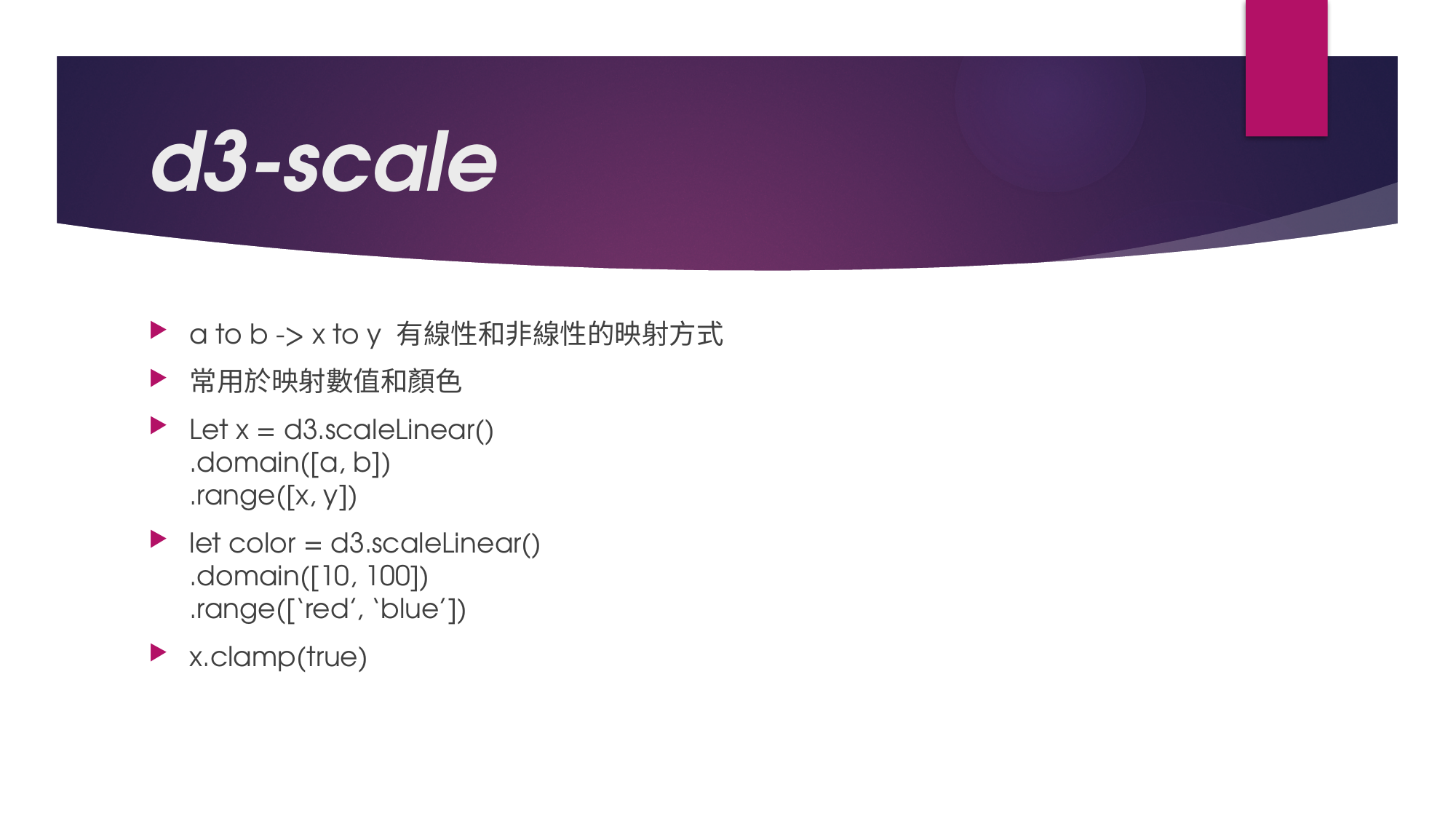

# d3-scale
a to b -> x to y 有線性和非線性的映射方式
常用於映射數值和顏色
Let x = d3.scaleLinear()
.domain([a, b])
.range([x, y])
let color = d3.scaleLinear()
.domain([10, 100])
.range([‘red’, ‘blue’])
x.clamp(true)